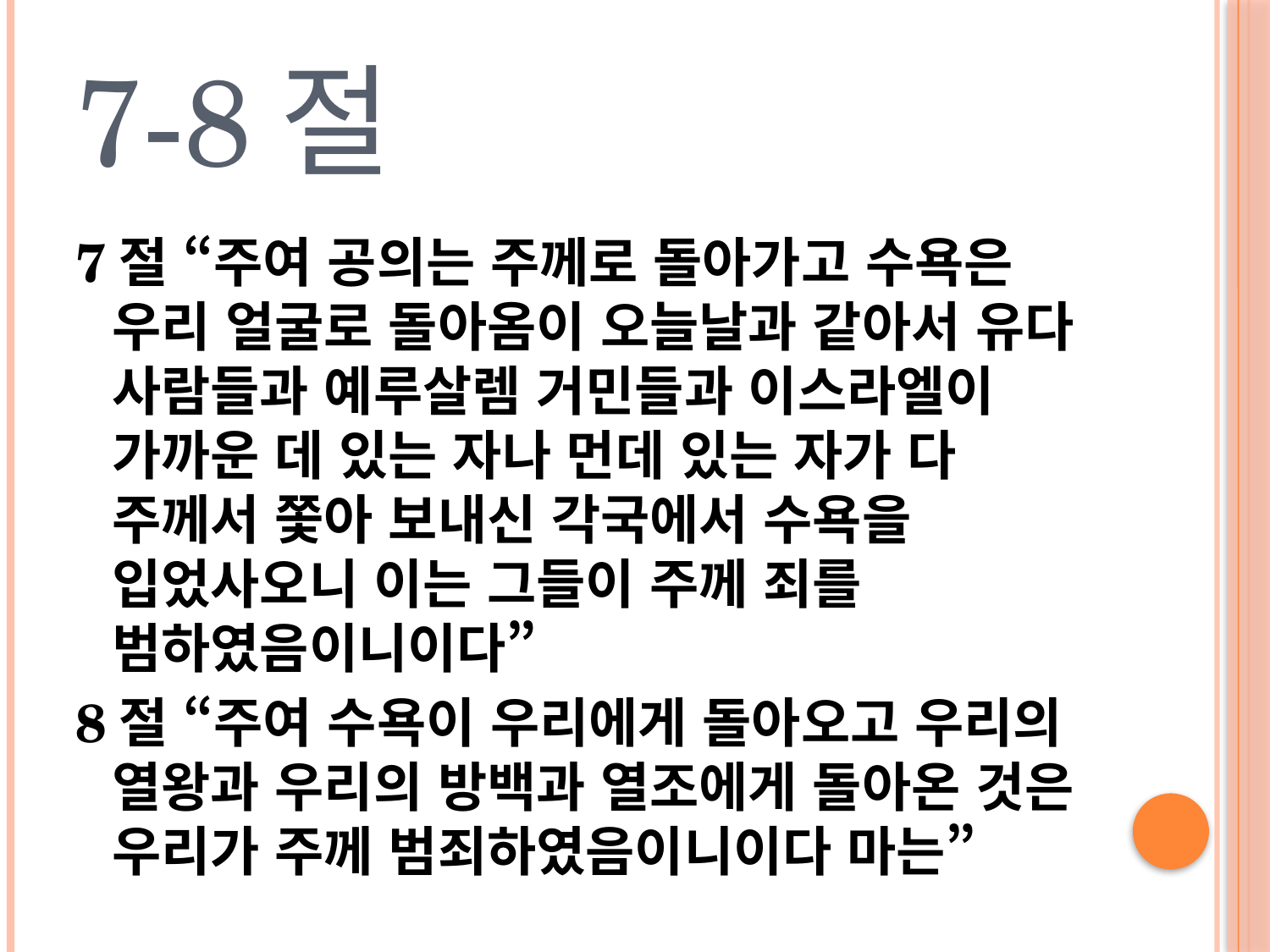

# 7-8절
7절 “주여 공의는 주께로 돌아가고 수욕은 우리 얼굴로 돌아옴이 오늘날과 같아서 유다 사람들과 예루살렘 거민들과 이스라엘이 가까운 데 있는 자나 먼데 있는 자가 다 주께서 쫓아 보내신 각국에서 수욕을 입었사오니 이는 그들이 주께 죄를 범하였음이니이다”
8절 “주여 수욕이 우리에게 돌아오고 우리의 열왕과 우리의 방백과 열조에게 돌아온 것은 우리가 주께 범죄하였음이니이다 마는”